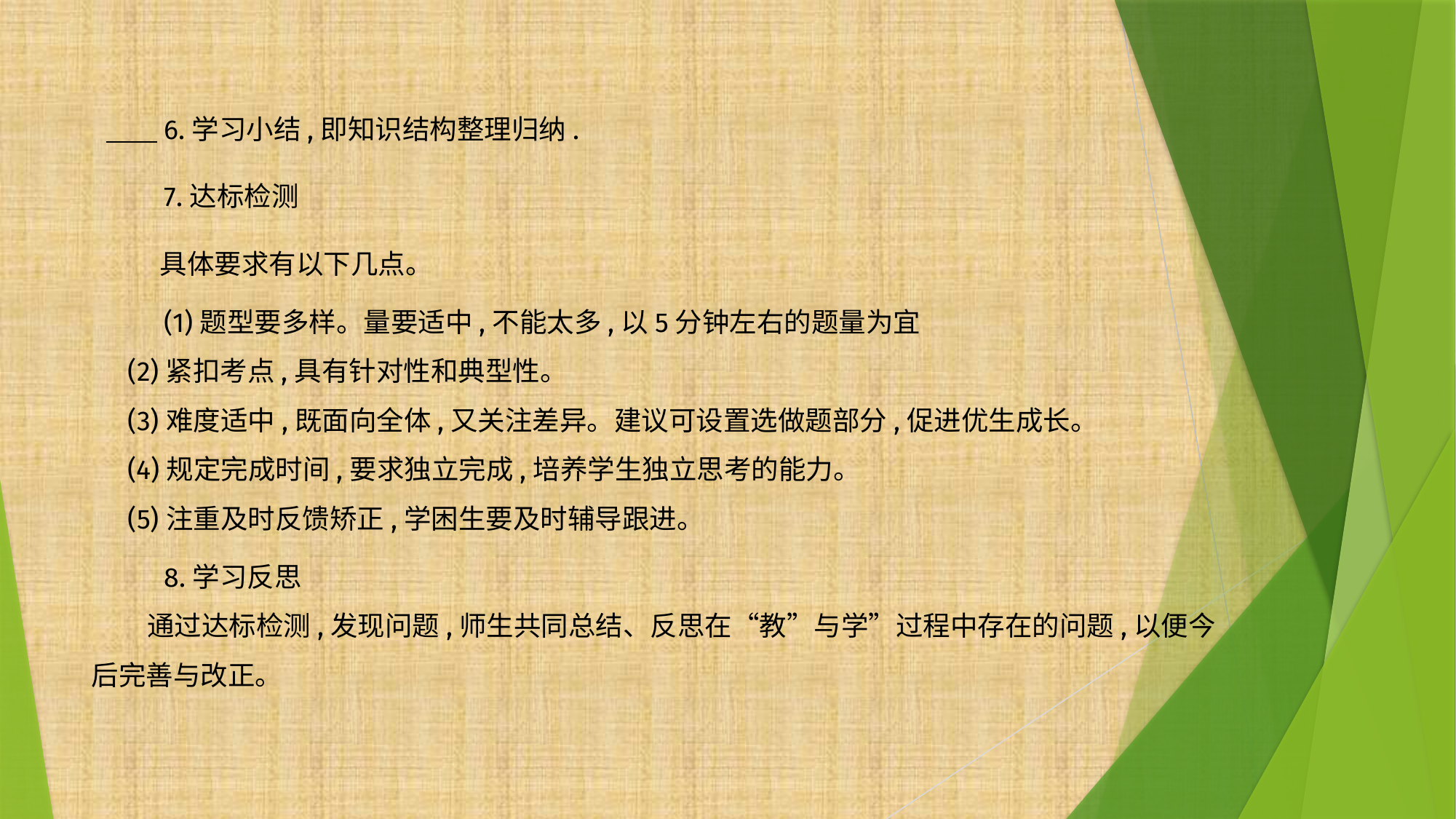

#
          6.学习小结,即知识结构整理归纳.
          7.达标检测
          具体要求有以下几点。
          (1)题型要多样。量要适中,不能太多,以5分钟左右的题量为宜
     (2)紧扣考点,具有针对性和典型性。
     (3)难度适中,既面向全体,又关注差异。建议可设置选做题部分,促进优生成长。
     (4)规定完成时间,要求独立完成,培养学生独立思考的能力。
     (5)注重及时反馈矫正,学困生要及时辅导跟进。
          8.学习反思
         通过达标检测,发现问题,师生共同总结、反思在“教”与学”过程中存在的问题,以便今后完善与改正。